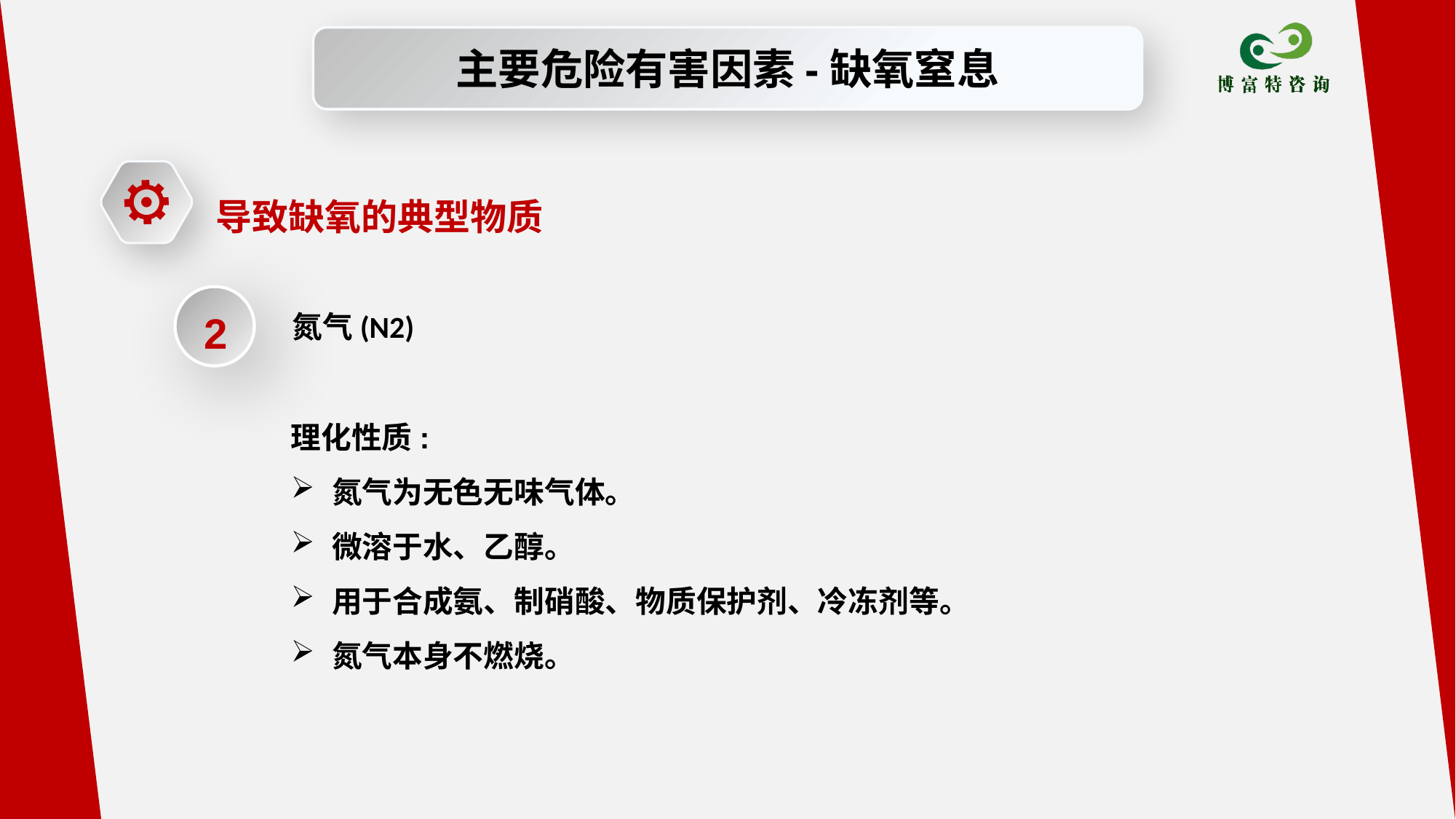

主要危险有害因素-缺氧窒息

导致缺氧的典型物质

2

氮气(N2)
理化性质:
氮气为无色无味气体。
微溶于水、乙醇。
用于合成氨、制硝酸、物质保护剂、冷冻剂等。
氮气本身不燃烧。